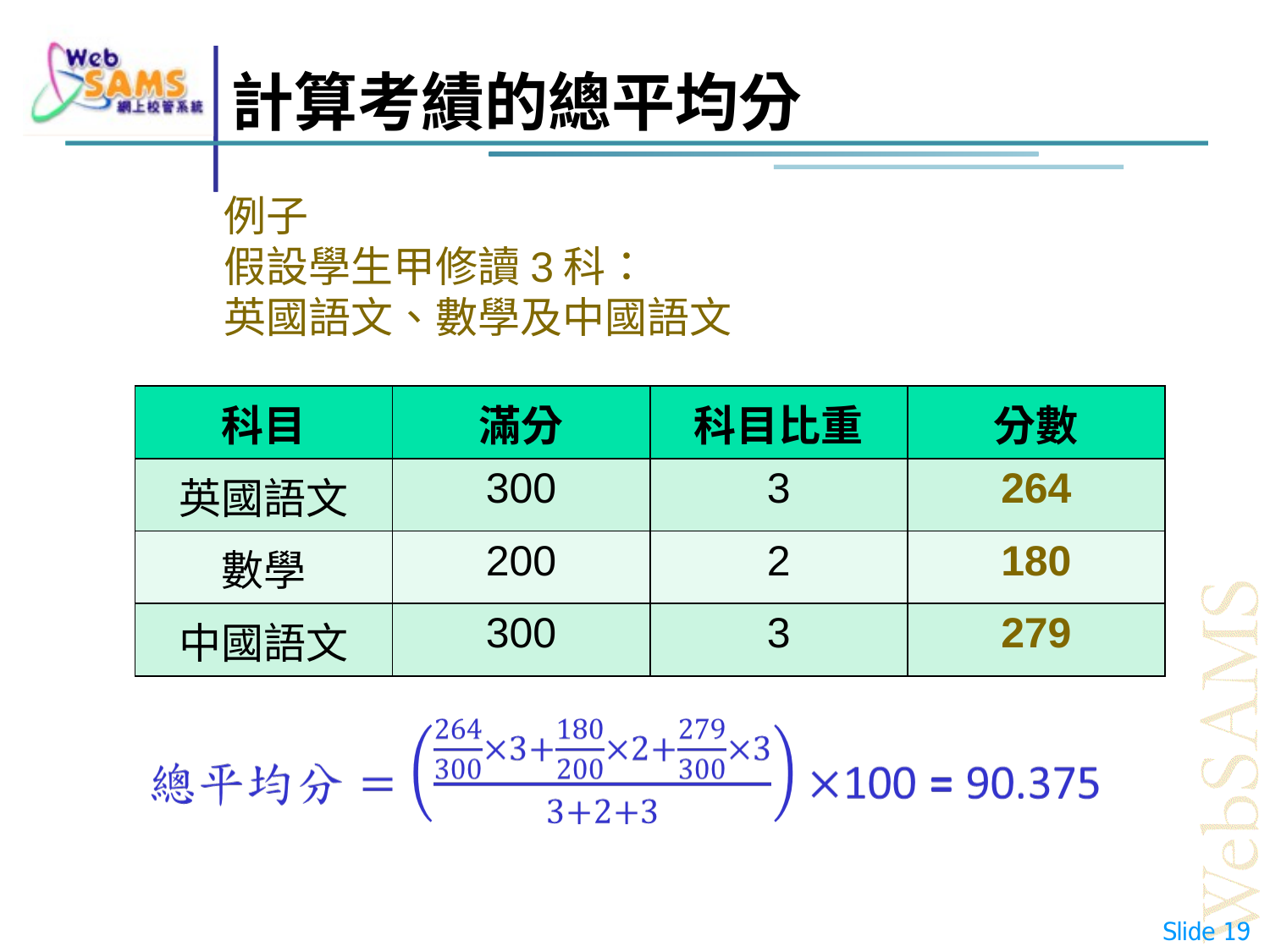

計算考績的總平均分
例子
假設學生甲修讀3科：
英國語文、數學及中國語文
| 科目 | 滿分 | 科目比重 | 分數 |
| --- | --- | --- | --- |
| 英國語文 | 300 | 3 | 264 |
| 數學 | 200 | 2 | 180 |
| 中國語文 | 300 | 3 | 279 |